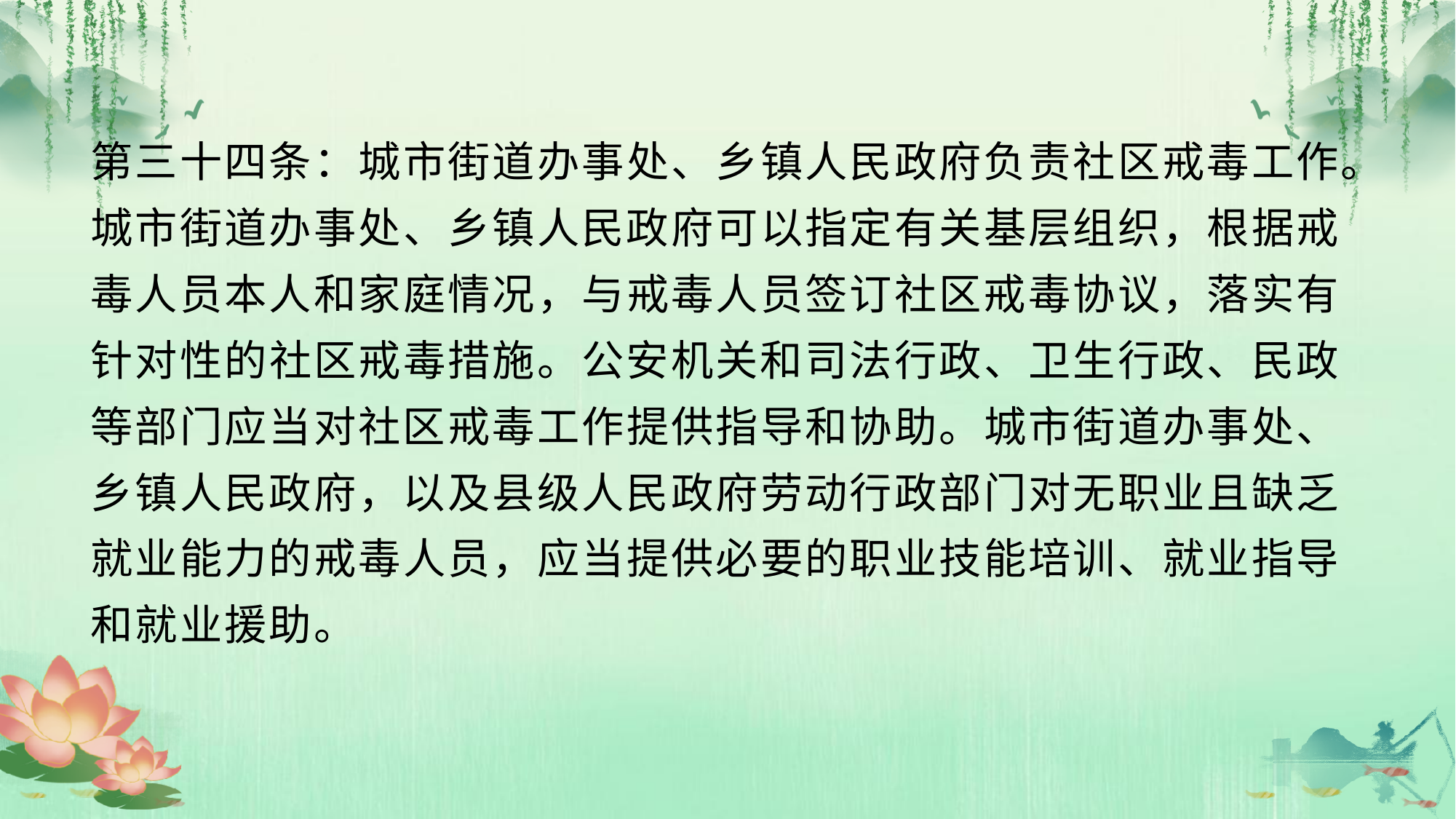

#
第三十四条：城市街道办事处、乡镇人民政府负责社区戒毒工作。城市街道办事处、乡镇人民政府可以指定有关基层组织，根据戒毒人员本人和家庭情况，与戒毒人员签订社区戒毒协议，落实有针对性的社区戒毒措施。公安机关和司法行政、卫生行政、民政等部门应当对社区戒毒工作提供指导和协助。城市街道办事处、乡镇人民政府，以及县级人民政府劳动行政部门对无职业且缺乏就业能力的戒毒人员，应当提供必要的职业技能培训、就业指导和就业援助。